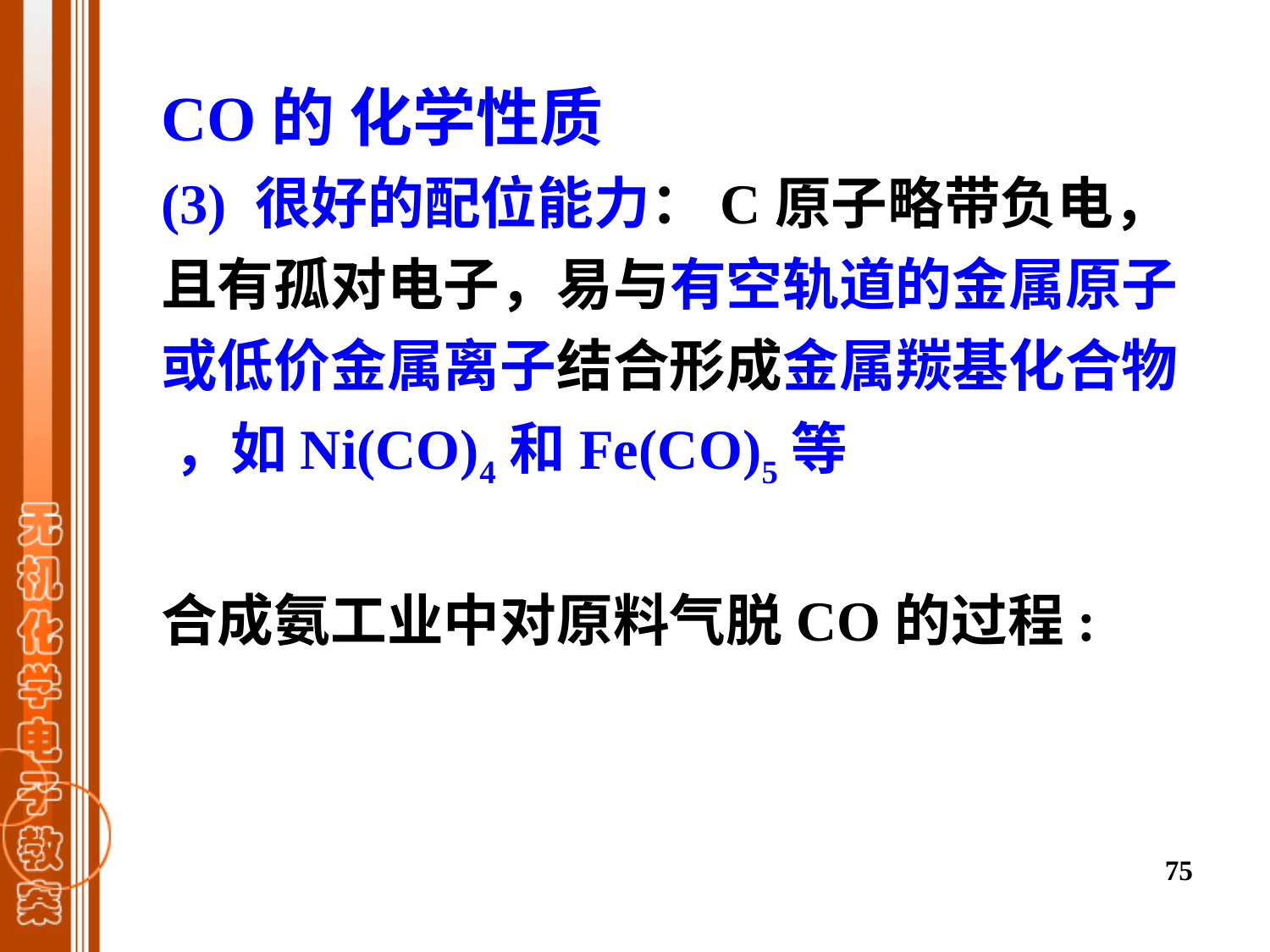

CO的 化学性质
(3) 很好的配位能力：C原子略带负电，且有孤对电子，易与有空轨道的金属原子或低价金属离子结合形成金属羰基化合物 ，如Ni(CO)4和Fe(CO)5等

合成氨工业中对原料气脱CO的过程:

75